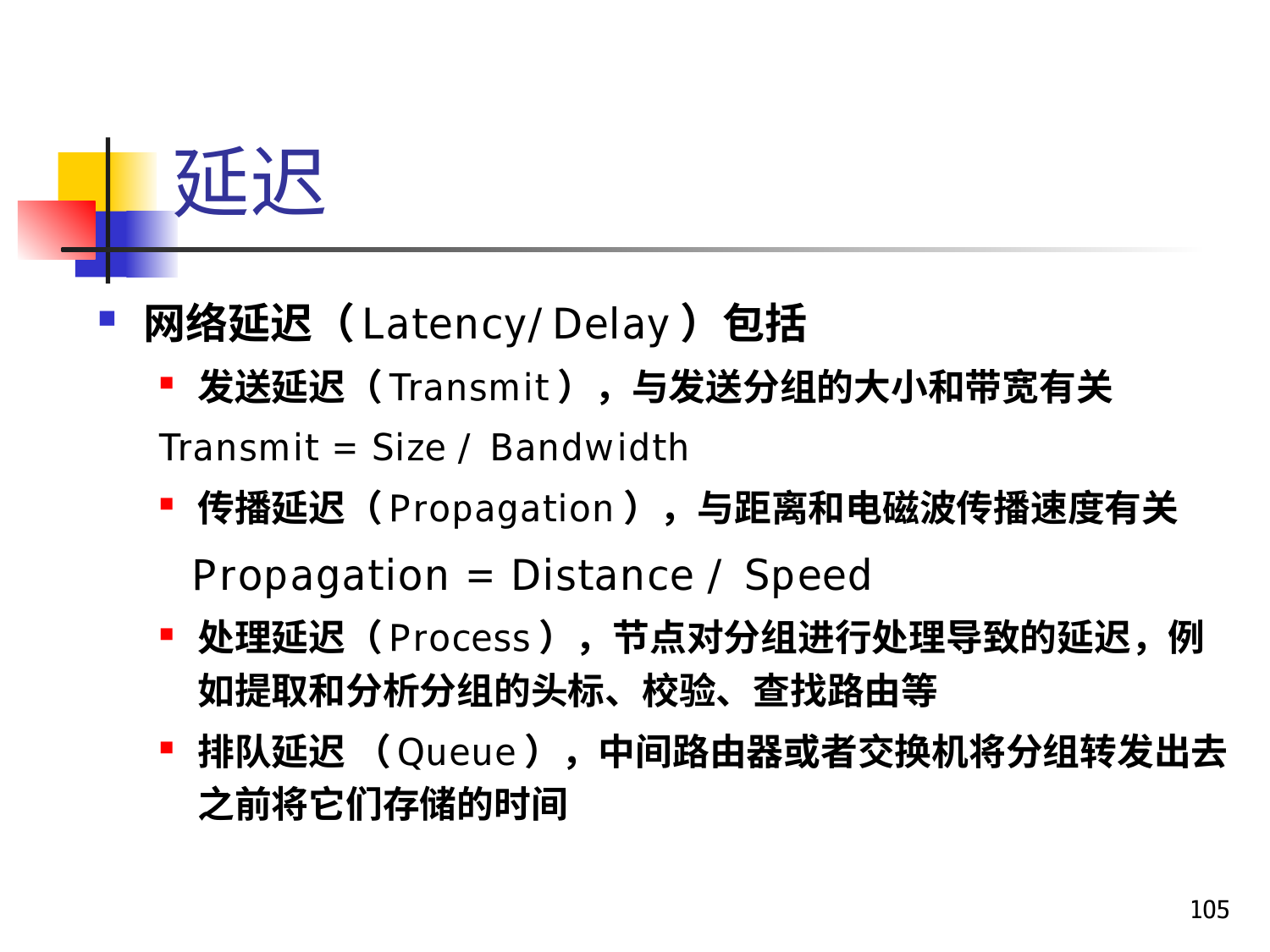

# 延迟
网络延迟（Latency/Delay）包括
发送延迟（Transmit），与发送分组的大小和带宽有关
	Transmit = Size / Bandwidth
传播延迟（Propagation），与距离和电磁波传播速度有关
	Propagation = Distance / Speed
处理延迟（Process），节点对分组进行处理导致的延迟，例如提取和分析分组的头标、校验、查找路由等
排队延迟 （Queue），中间路由器或者交换机将分组转发出去之前将它们存储的时间

105